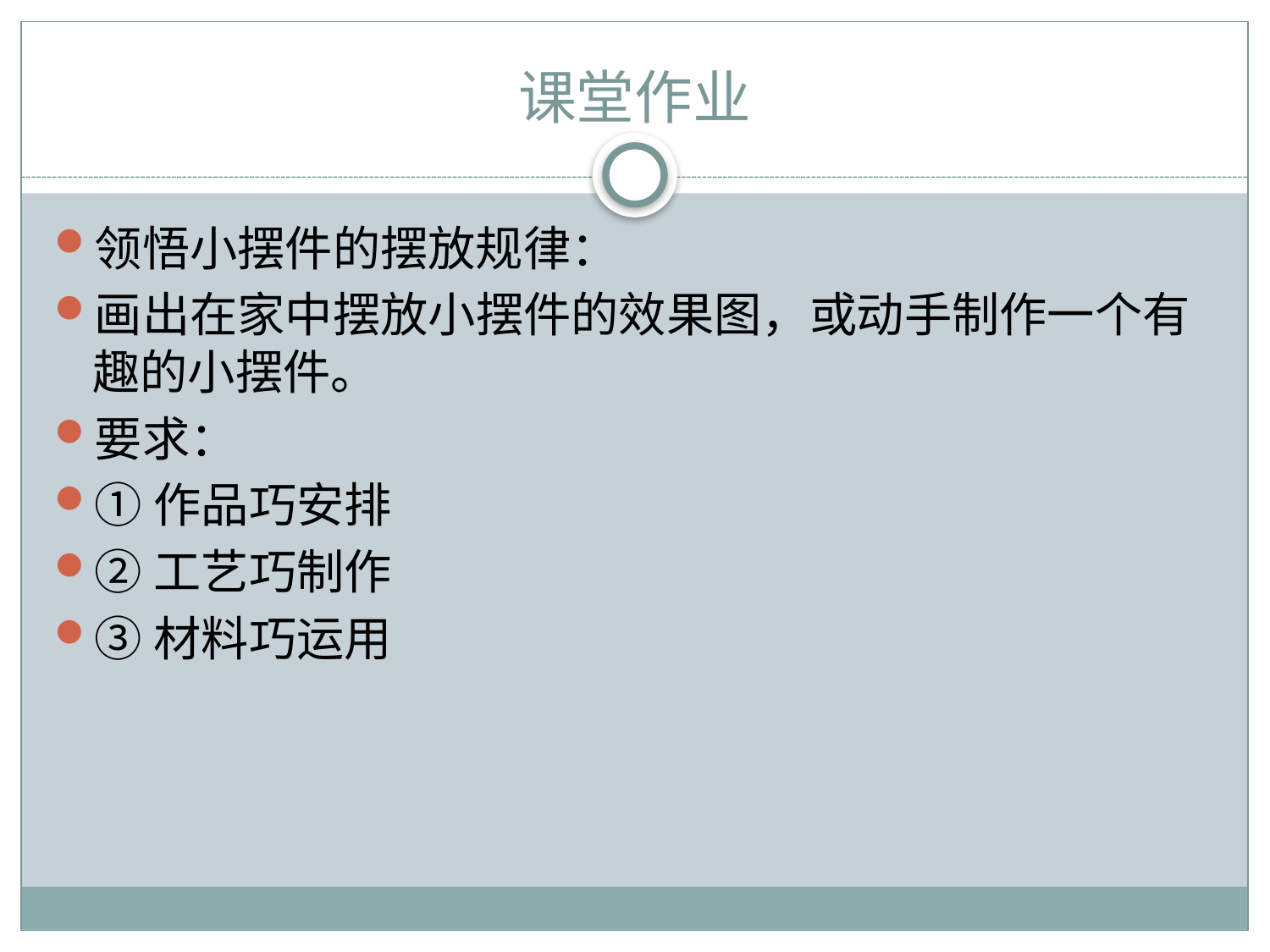

# 课堂作业
领悟小摆件的摆放规律：
画出在家中摆放小摆件的效果图，或动手制作一个有趣的小摆件。
要求：
①作品巧安排
②工艺巧制作
③材料巧运用